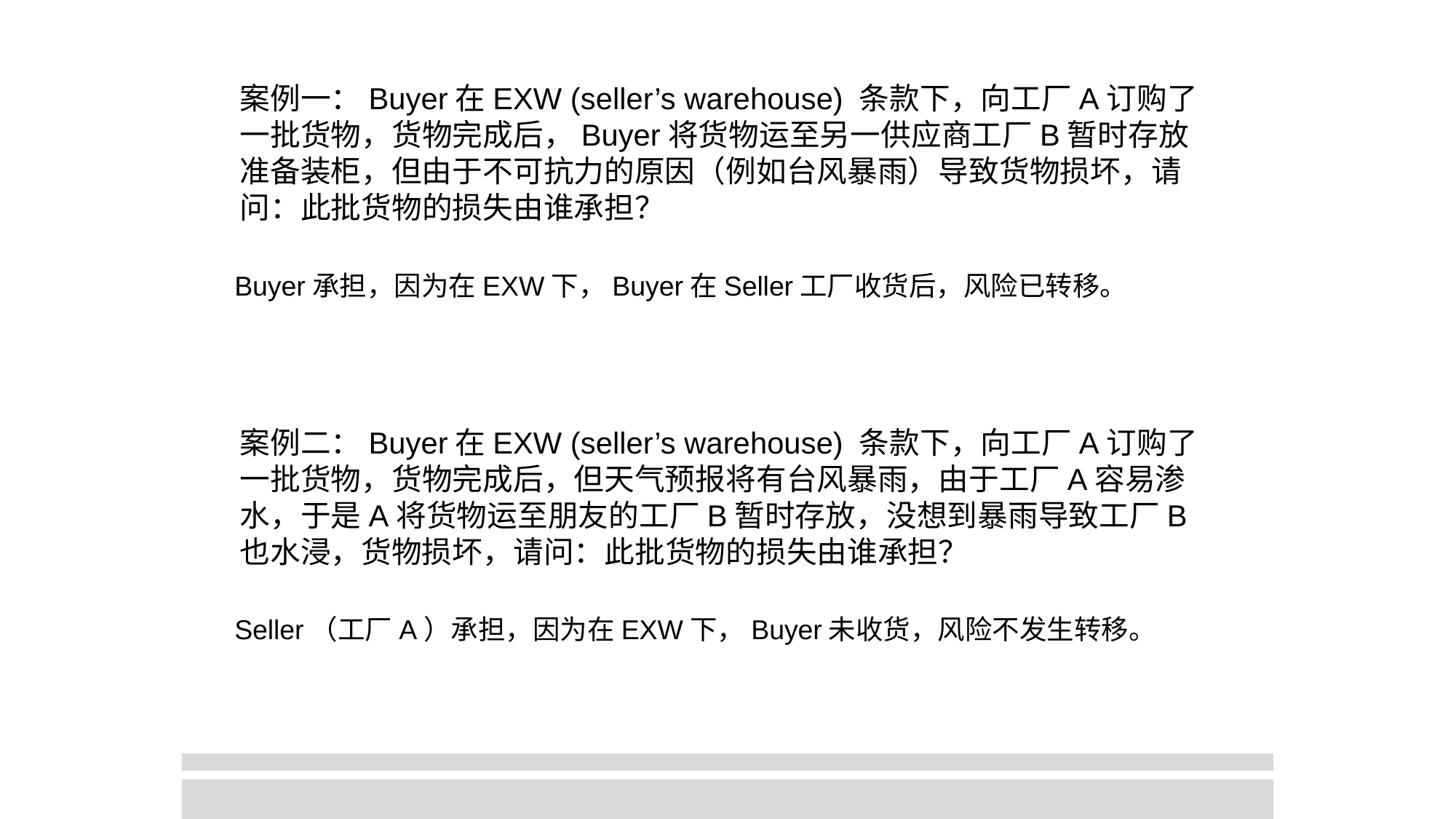

案例一：Buyer在EXW (seller’s warehouse) 条款下，向工厂A订购了一批货物，货物完成后，Buyer将货物运至另一供应商工厂B暂时存放准备装柜，但由于不可抗力的原因（例如台风暴雨）导致货物损坏，请问：此批货物的损失由谁承担？
Buyer承担，因为在EXW下，Buyer在Seller工厂收货后，风险已转移。
案例二：Buyer在EXW (seller’s warehouse) 条款下，向工厂A订购了一批货物，货物完成后，但天气预报将有台风暴雨，由于工厂A容易渗水，于是A将货物运至朋友的工厂B暂时存放，没想到暴雨导致工厂B也水浸，货物损坏，请问：此批货物的损失由谁承担？
Seller（工厂A）承担，因为在EXW下，Buyer未收货，风险不发生转移。